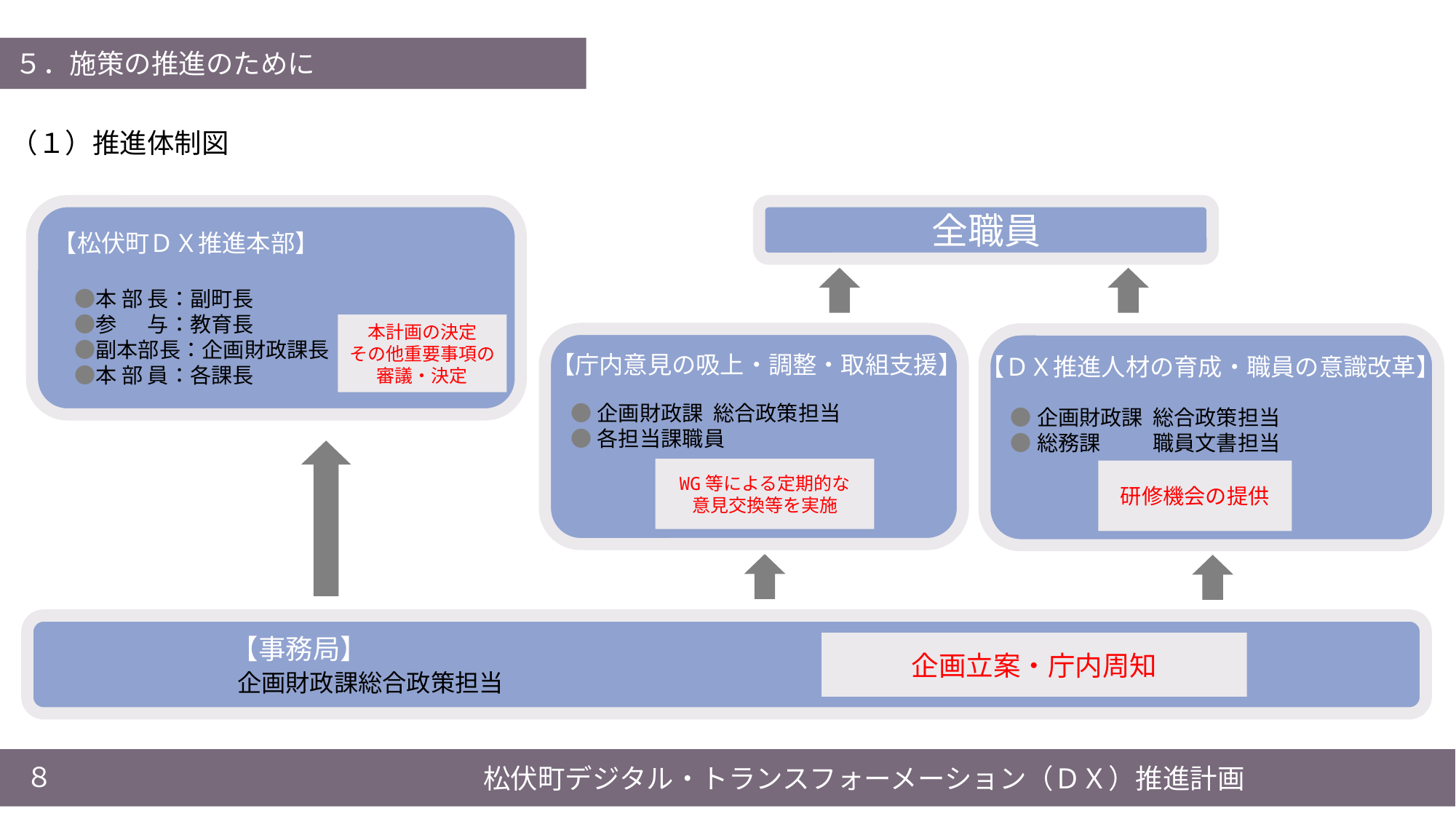

５．施策の推進のために
（１）推進体制図
【松伏町ＤＸ推進本部】

　●本 部 長：副町長
　●参　  与：教育長
　●副本部長：企画財政課長
　●本 部 員：各課長
全職員

本計画の決定
その他重要事項の
審議・決定

 ●企画財政課  総合政策担当
 ●各担当課職員

 ●企画財政課  総合政策担当
 ●総務課　 　 職員文書担当

【庁内意見の吸上・調整・取組支援】

【ＤＸ推進人材の育成・職員の意識改革】
WG等による定期的な
意見交換等を実施
研修機会の提供

　　　　　    　【事務局】
　　　　　     　企画財政課総合政策担当
企画立案・庁内周知
８